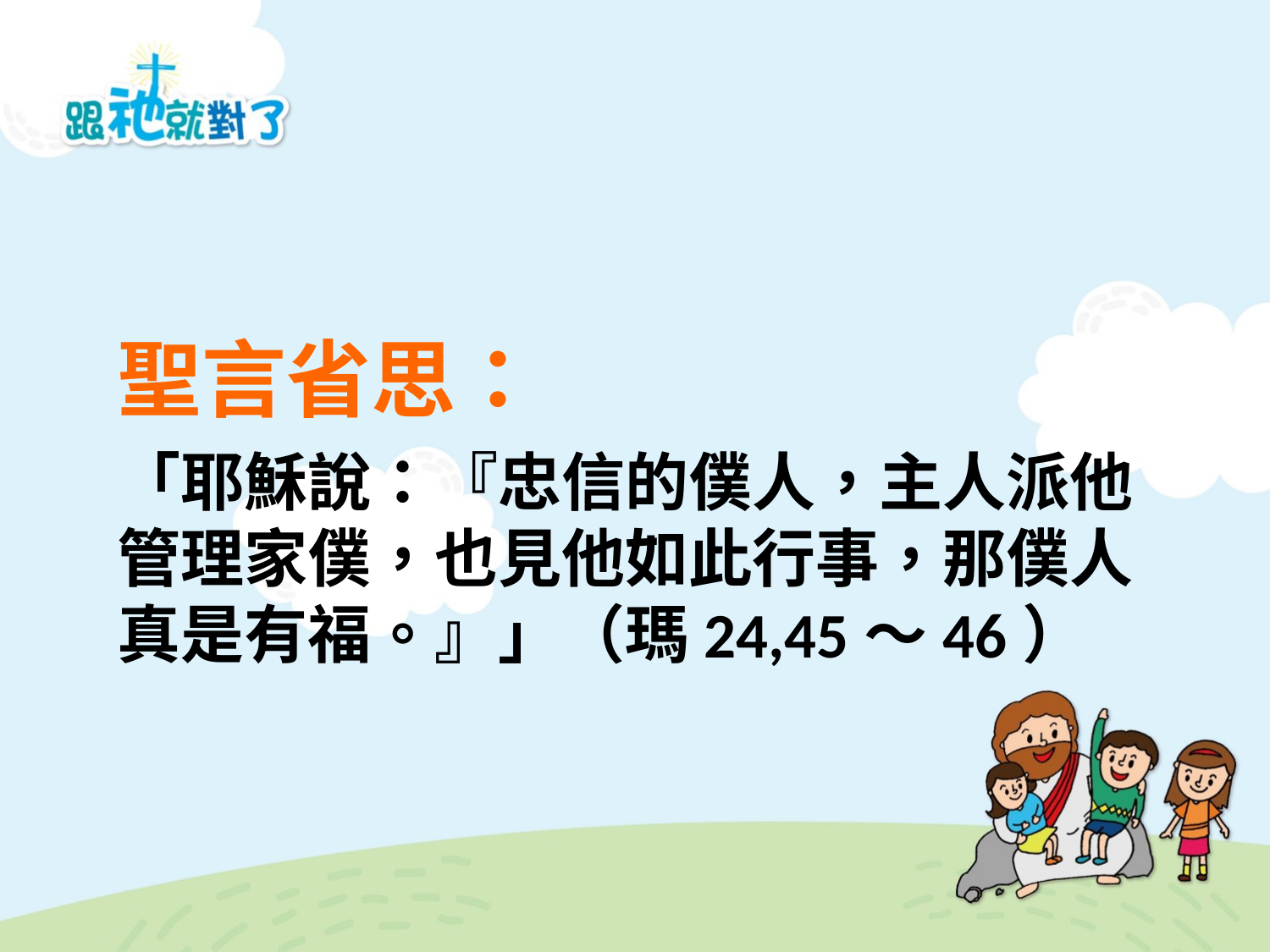

聖言省思：
「耶穌說：『忠信的僕人，主人派他管理家僕，也見他如此行事，那僕人真是有福。』」（瑪24,45～46）